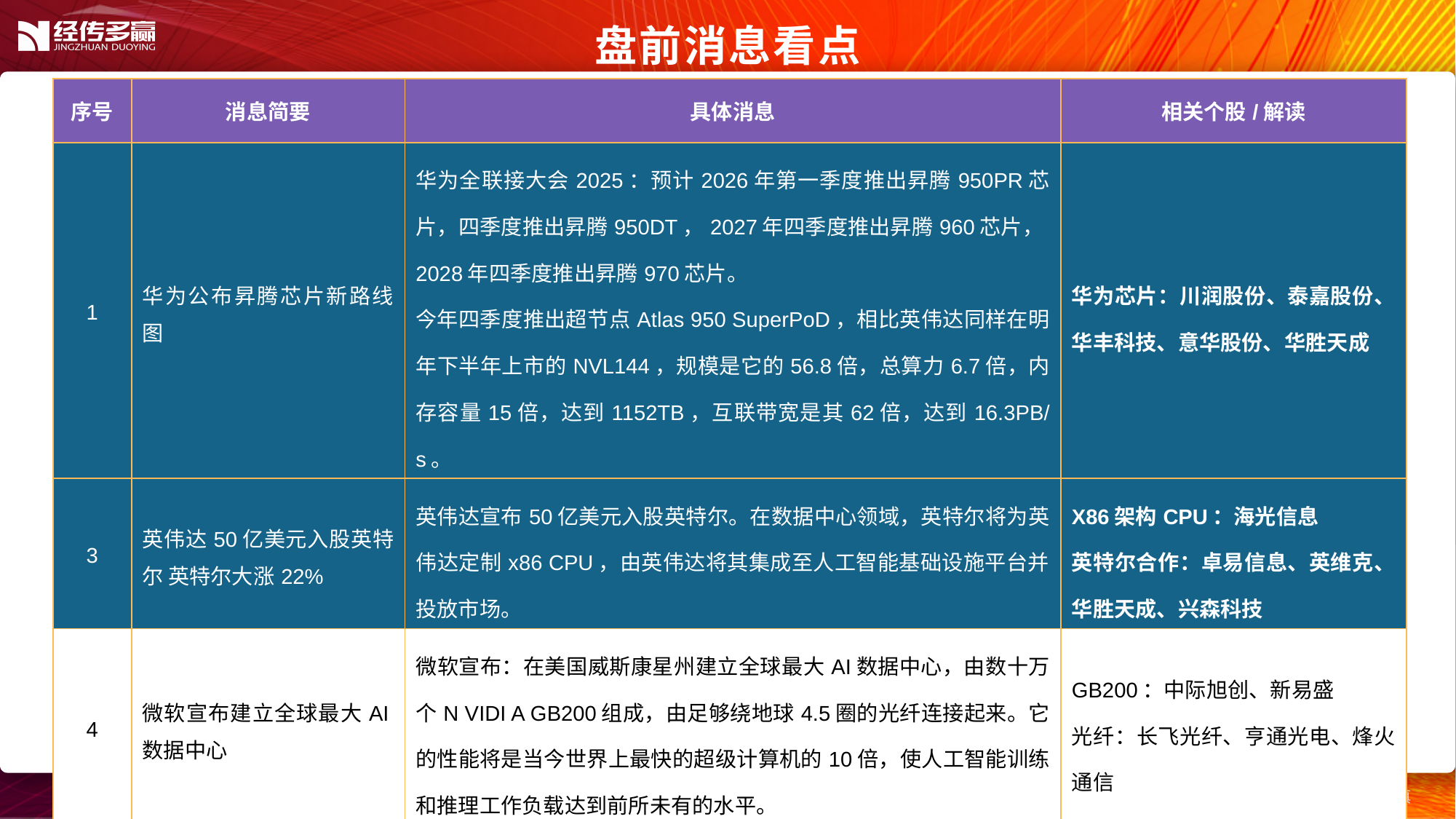

盘前消息看点
| 序号 | 消息简要 | 具体消息 | 相关个股/解读 |
| --- | --- | --- | --- |
| 1 | 华为公布昇腾芯片新路线图 | 华为全联接大会2025：预计2026年第一季度推出昇腾950PR芯片，四季度推出昇腾950DT，2027年四季度推出昇腾960芯片，2028年四季度推出昇腾970芯片。 今年四季度推出超节点Atlas 950 SuperPoD，相比英伟达同样在明年下半年上市的NVL144，规模是它的56.8倍，总算力6.7倍，内存容量15倍，达到1152TB，互联带宽是其62倍，达到16.3PB/s。 | 华为芯片：川润股份、泰嘉股份、华丰科技、意华股份、华胜天成 |
| 3 | 英伟达50亿美元入股英特尔 英特尔大涨22% | 英伟达宣布50亿美元入股英特尔。在数据中心领域，英特尔将为英伟达定制x86 CPU，由英伟达将其集成至人工智能基础设施平台并投放市场。 | X86架构CPU：海光信息 英特尔合作：卓易信息、英维克、华胜天成、兴森科技 |
| 4 | 微软宣布建立全球最大AI数据中心 | 微软宣布：在美国威斯康星州建立全球最大AI数据中心，由数十万个N VIDI A GB200组成，由足够绕地球4.5圈的光纤连接起来。它的性能将是当今世界上最快的超级计算机的10倍，使人工智能训练和推理工作负载达到前所未有的水平。 | GB200：中际旭创、新易盛 光纤：长飞光纤、亨通光电、烽火通信 |
| 5 |  |  |  |